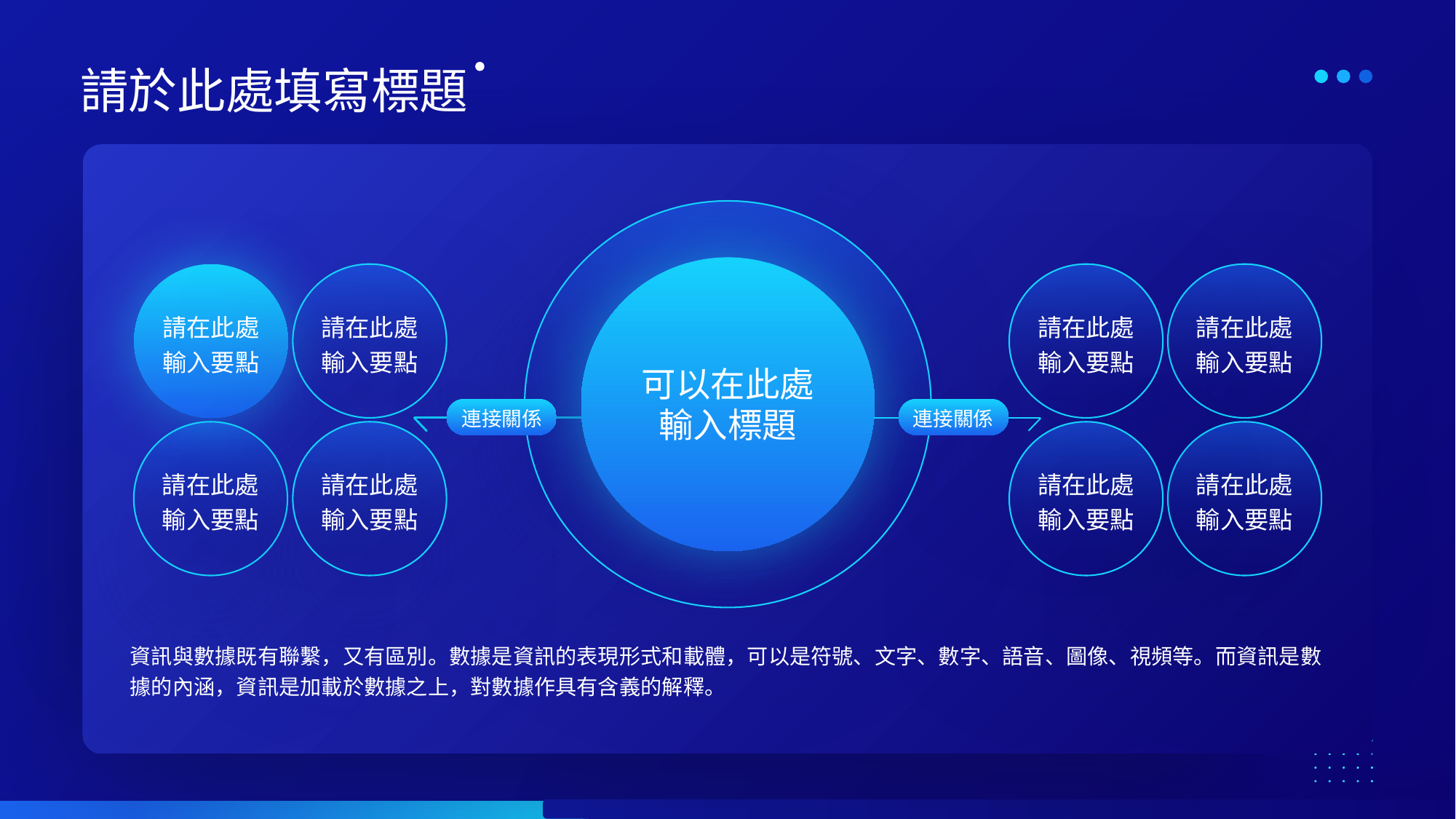

請於此處填寫標題

請在此處
輸入要點
請在此處
輸入要點
請在此處
輸入要點
請在此處
輸入要點
可以在此處
輸入標題

連接關係

連接關係

請在此處
輸入要點
請在此處
輸入要點
請在此處
輸入要點
請在此處
輸入要點
資訊與數據既有聯繫，又有區別。數據是資訊的表現形式和載體，可以是符號、文字、數字、語音、圖像、視頻等。而資訊是數據的內涵，資訊是加載於數據之上，對數據作具有含義的解釋。